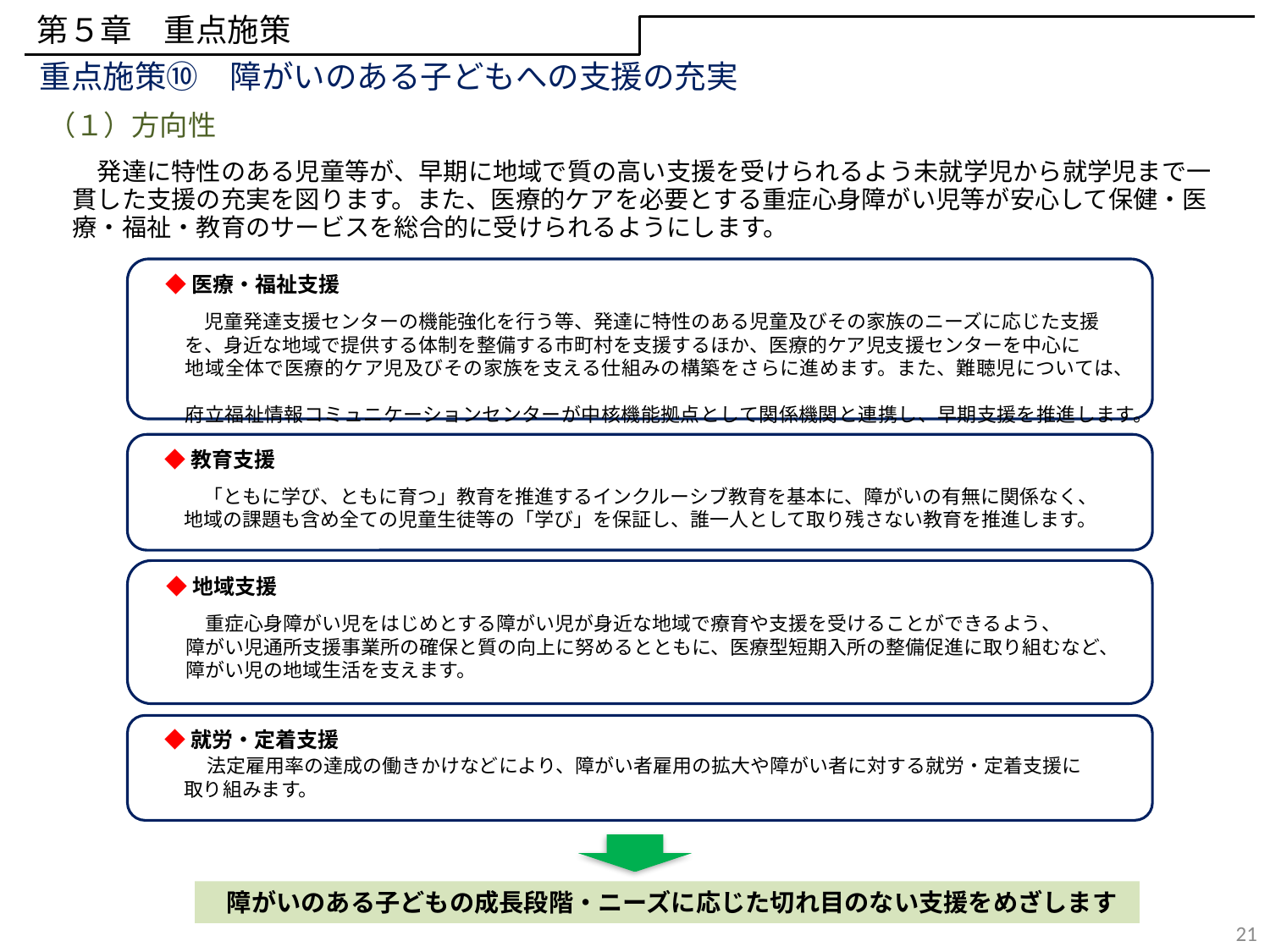

第５章　重点施策

重点施策⑩　障がいのある子どもへの支援の充実
（１）方向性
　発達に特性のある児童等が、早期に地域で質の高い支援を受けられるよう未就学児から就学児まで一貫した支援の充実を図ります。また、医療的ケアを必要とする重症心身障がい児等が安心して保健・医療・福祉・教育のサービスを総合的に受けられるようにします。
◆医療・福祉支援

　　児童発達支援センターの機能強化を行う等、発達に特性のある児童及びその家族のニーズに応じた支援
　を、身近な地域で提供する体制を整備する市町村を支援するほか、医療的ケア児支援センターを中心に
　地域全体で医療的ケア児及びその家族を支える仕組みの構築をさらに進めます。また、難聴児については、
　府立福祉情報コミュニケーションセンターが中核機能拠点として関係機関と連携し、早期支援を推進します。

◆教育支援

　　「ともに学び、ともに育つ」教育を推進するインクルーシブ教育を基本に、障がいの有無に関係なく、
　地域の課題も含め全ての児童生徒等の「学び」を保証し、誰一人として取り残さない教育を推進します。
◆地域支援

　　重症心身障がい児をはじめとする障がい児が身近な地域で療育や支援を受けることができるよう、
　障がい児通所支援事業所の確保と質の向上に努めるとともに、医療型短期入所の整備促進に取り組むなど、
　障がい児の地域生活を支えます。
◆就労・定着支援
　　法定雇用率の達成の働きかけなどにより、障がい者雇用の拡大や障がい者に対する就労・定着支援に
　取り組みます。

障がいのある子どもの成長段階・ニーズに応じた切れ目のない支援をめざします
21